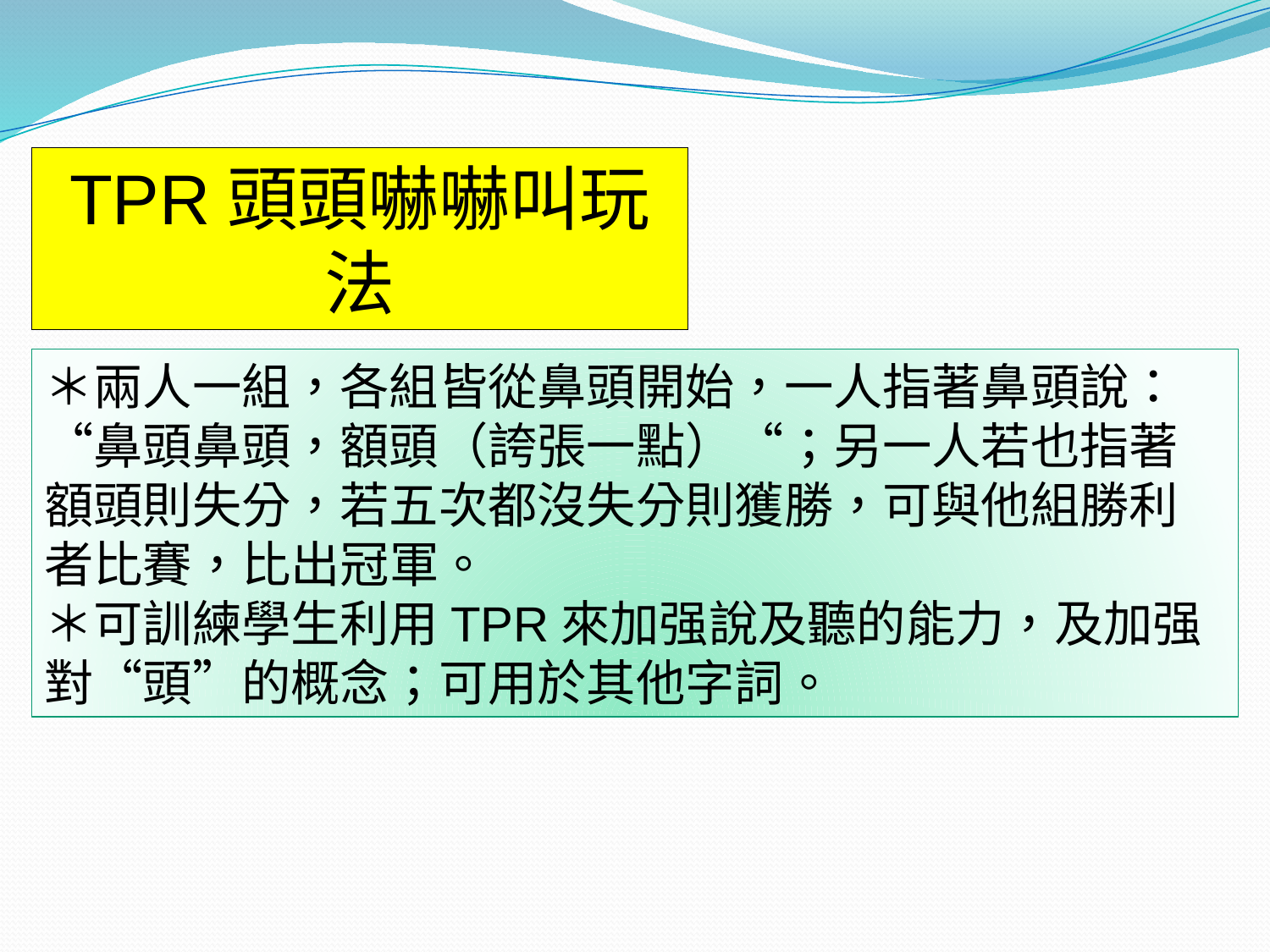

TPR頭頭嚇嚇叫玩法
＊兩人一組，各組皆從鼻頭開始，一人指著鼻頭說：“鼻頭鼻頭，額頭（誇張一點）“；另一人若也指著額頭則失分，若五次都沒失分則獲勝，可與他組勝利者比賽，比出冠軍。
＊可訓練學生利用TPR來加强說及聽的能力，及加强對“頭”的概念；可用於其他字詞。